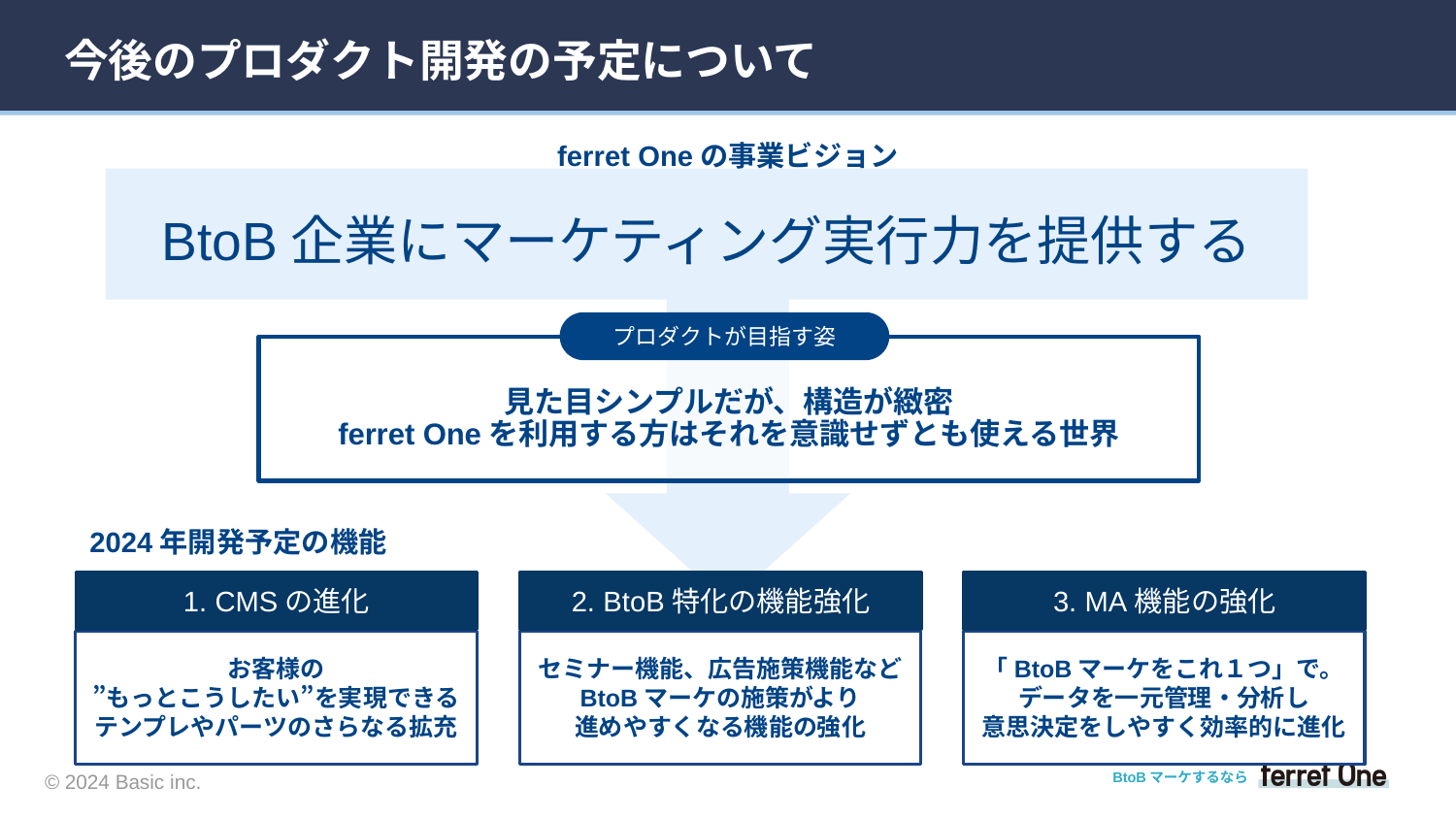

# 今後のプロダクト開発の予定について

ferret Oneの事業ビジョン
BtoB企業にマーケティング実行力を提供する

プロダクトが目指す姿

見た目シンプルだが、構造が緻密
ferret Oneを利用する方はそれを意識せずとも使える世界
2024年開発予定の機能
1. CMSの進化
2. BtoB特化の機能強化
3. MA機能の強化
お客様の
”もっとこうしたい”を実現できる
テンプレやパーツのさらなる拡充
セミナー機能、広告施策機能など
BtoBマーケの施策がより
進めやすくなる機能の強化
「BtoBマーケをこれ１つ」で。
データを一元管理・分析し
意思決定をしやすく効率的に進化